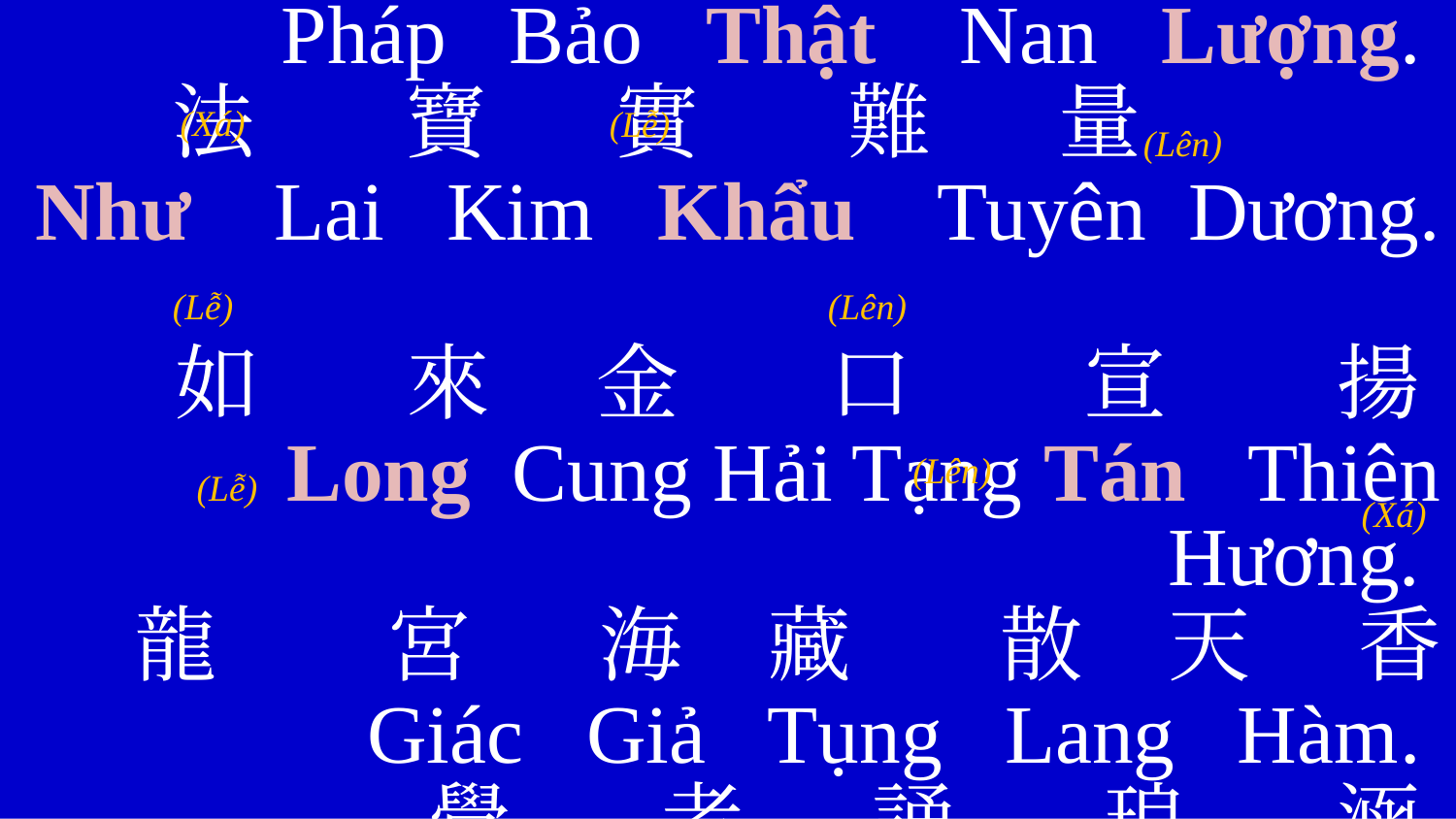

PHÁP BẢO TÁN  -  法 寶 讚
Pháp   Bảo   Thật    Nan   Lượng.
法       寶      實       難      量
Như    Lai   Kim   Khẩu    Tuyên  Dương.
如       來     金       口        宣        揚
Long  Cung Hải Tạng Tán   Thiên Hương.
龍        宮      海    藏       散    天     香
Giác   Giả   Tụng   Lang   Hàm.
覺       者      誦       琅       涵
(Xá)
(Lễ)
(Lên)
(Lễ)
(Lên)
(Lên)
(Lễ)
(Xá)